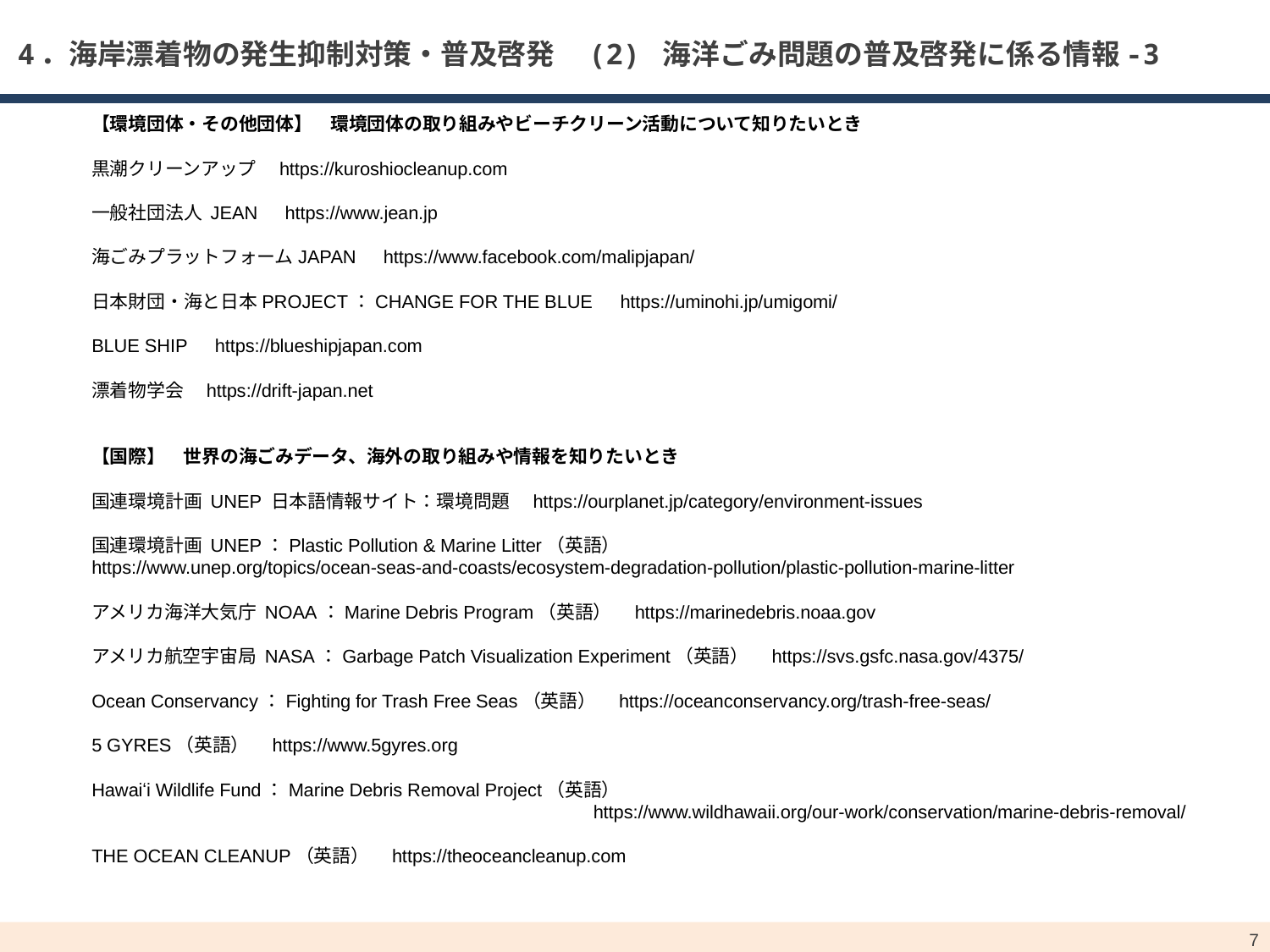

# 4．海岸漂着物の発生抑制対策・普及啓発　(2) 海洋ごみ問題の普及啓発に係る情報-3
【環境団体・その他団体】　環境団体の取り組みやビーチクリーン活動について知りたいとき

黒潮クリーンアップ　https://kuroshiocleanup.com

一般社団法人 JEAN　https://www.jean.jp

海ごみプラットフォームJAPAN　https://www.facebook.com/malipjapan/

日本財団・海と日本PROJECT：CHANGE FOR THE BLUE　https://uminohi.jp/umigomi/

BLUE SHIP　https://blueshipjapan.com

漂着物学会　https://drift-japan.net

【国際】　世界の海ごみデータ、海外の取り組みや情報を知りたいとき

国連環境計画 UNEP 日本語情報サイト：環境問題　https://ourplanet.jp/category/environment-issues

国連環境計画 UNEP：Plastic Pollution & Marine Litter（英語）
https://www.unep.org/topics/ocean-seas-and-coasts/ecosystem-degradation-pollution/plastic-pollution-marine-litter

アメリカ海洋大気庁 NOAA：Marine Debris Program（英語）　https://marinedebris.noaa.gov

アメリカ航空宇宙局 NASA：Garbage Patch Visualization Experiment（英語）　https://svs.gsfc.nasa.gov/4375/

Ocean Conservancy：Fighting for Trash Free Seas（英語）　https://oceanconservancy.org/trash-free-seas/

5 GYRES（英語）　https://www.5gyres.org

Hawaiʻi Wildlife Fund：Marine Debris Removal Project（英語）
　　　　　　　　　　　　　　　　　　　　　　　　　　　https://www.wildhawaii.org/our-work/conservation/marine-debris-removal/

THE OCEAN CLEANUP（英語）　https://theoceancleanup.com